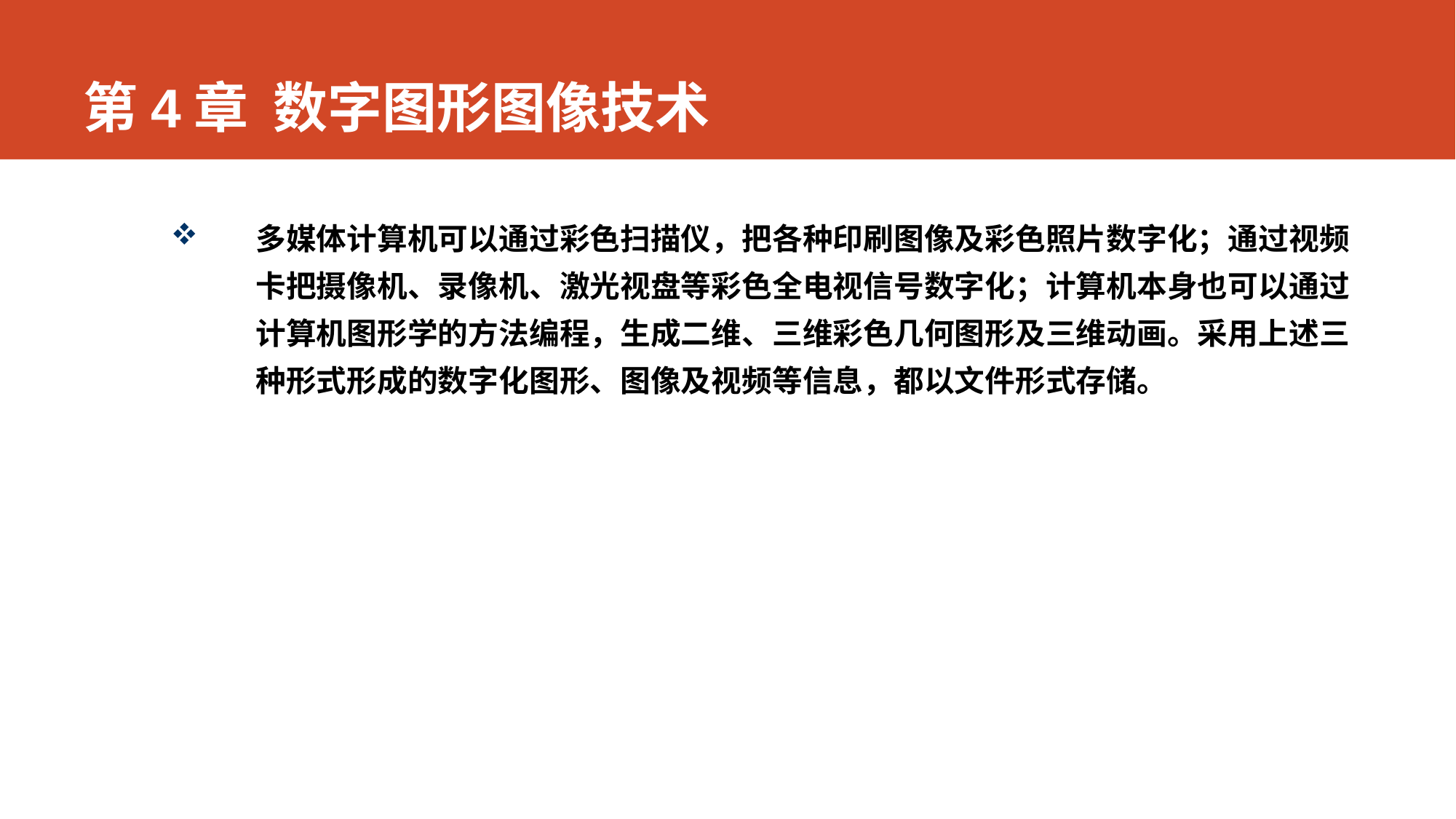

# 第4章  数字图形图像技术
多媒体计算机可以通过彩色扫描仪，把各种印刷图像及彩色照片数字化；通过视频卡把摄像机、录像机、激光视盘等彩色全电视信号数字化；计算机本身也可以通过计算机图形学的方法编程，生成二维、三维彩色几何图形及三维动画。采用上述三种形式形成的数字化图形、图像及视频等信息，都以文件形式存储。